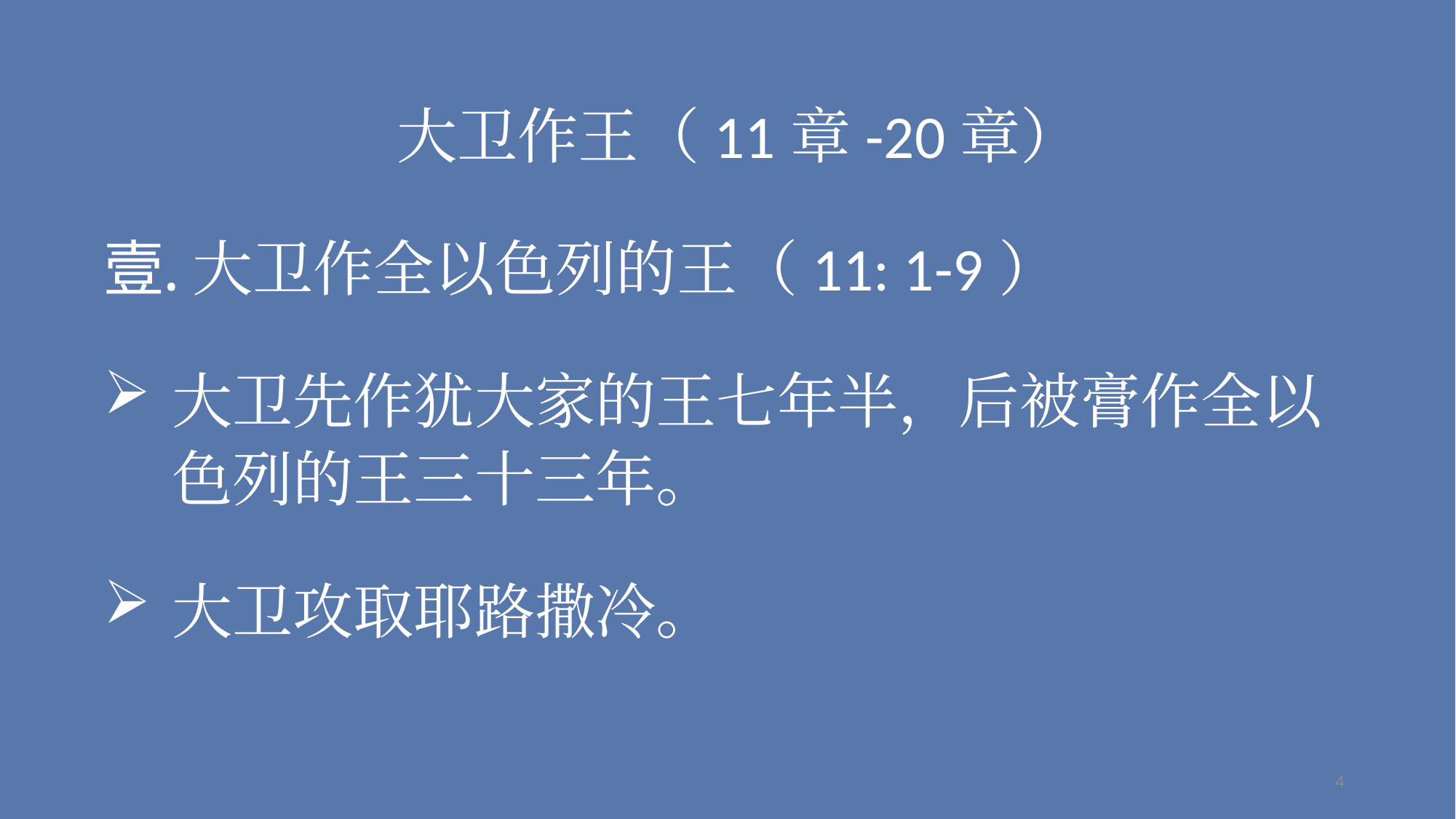

大卫作王（11章-20章）
大卫作全以色列的王（11: 1-9）
大卫先作犹大家的王七年半，后被膏作全以色列的王三十三年。
大卫攻取耶路撒冷。
4